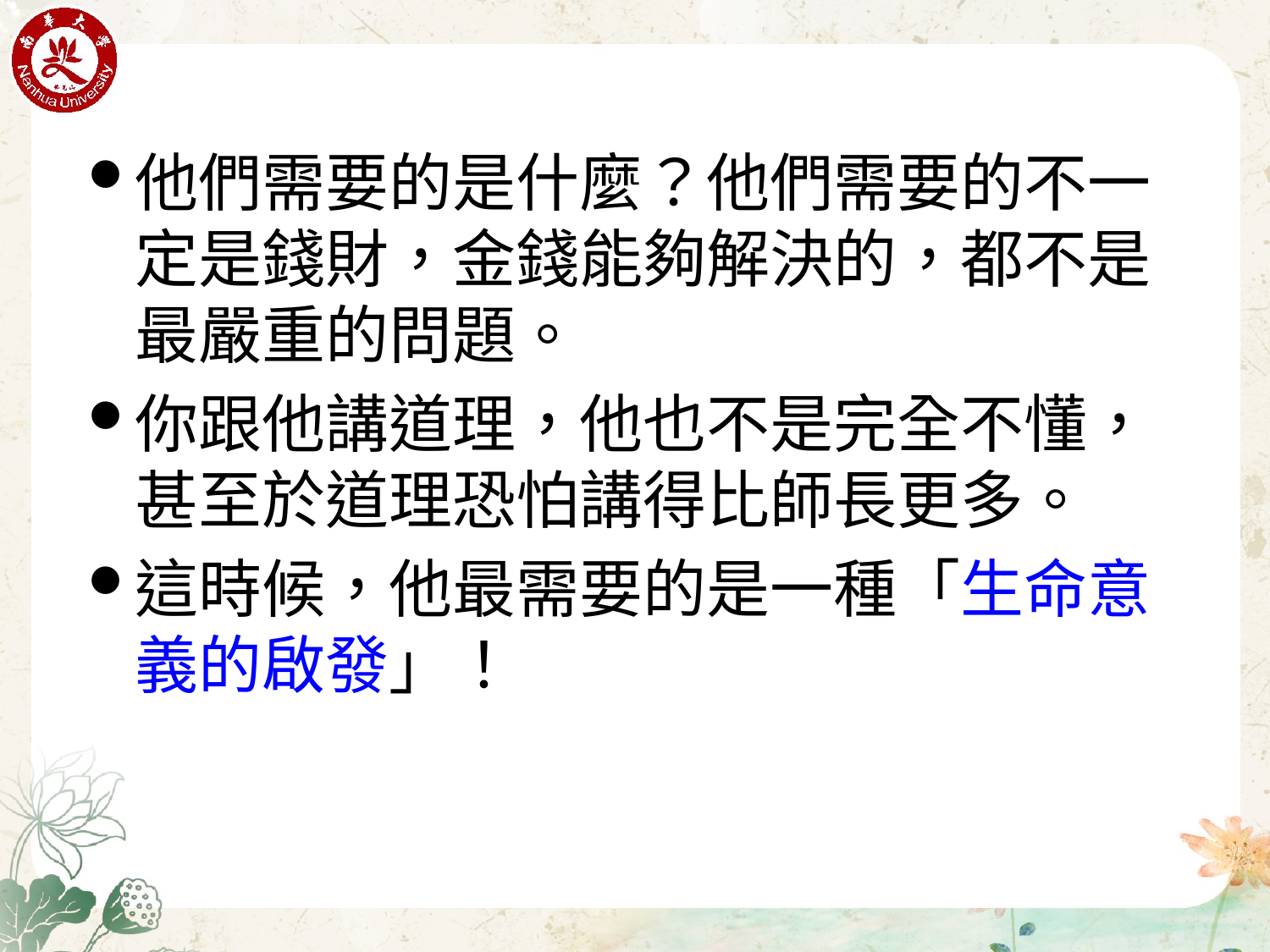

他們需要的是什麼？他們需要的不一定是錢財，金錢能夠解決的，都不是最嚴重的問題。
你跟他講道理，他也不是完全不懂，甚至於道理恐怕講得比師長更多。
這時候，他最需要的是一種「生命意義的啟發」！